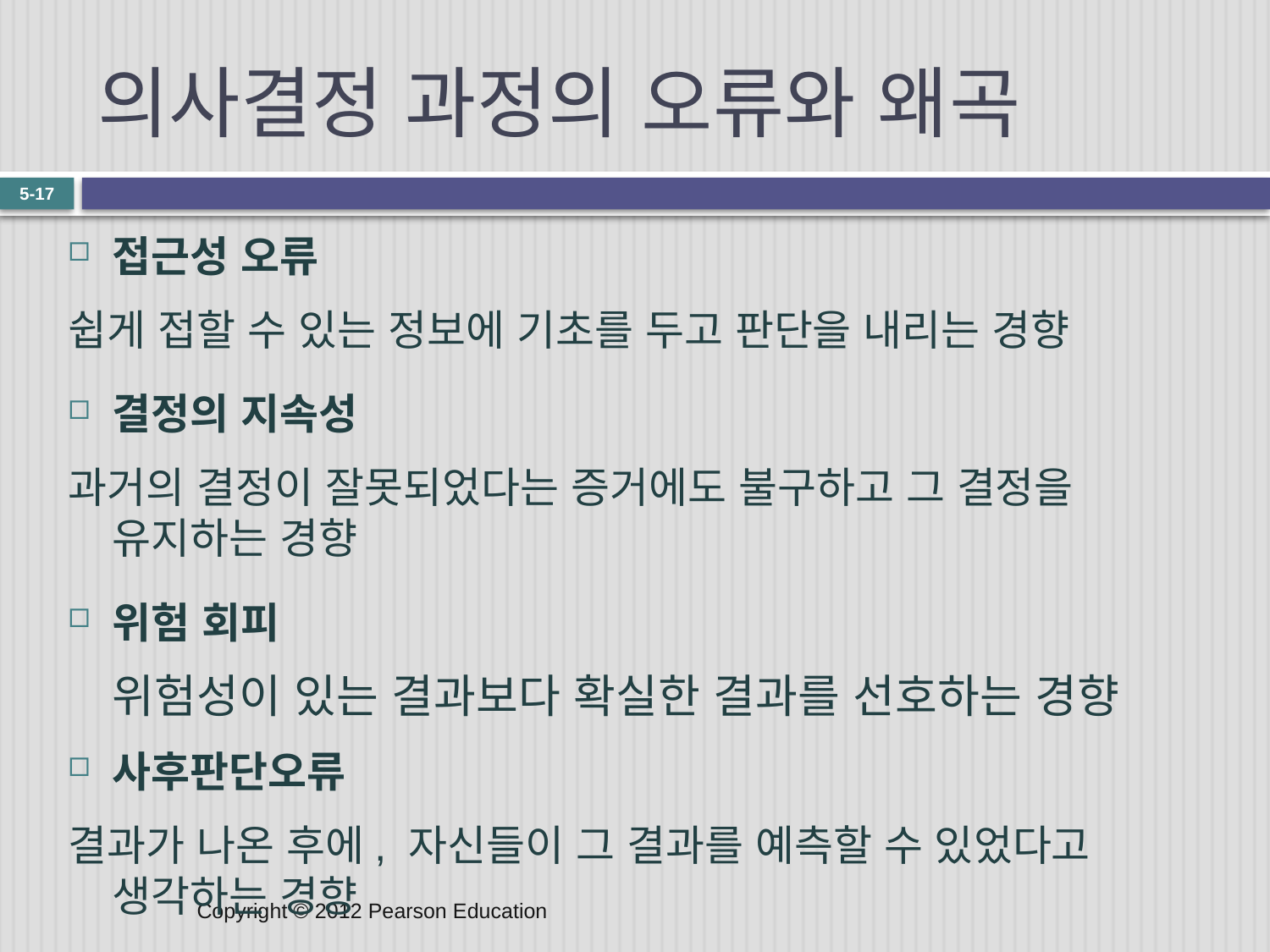

# 의사결정 과정의 오류와 왜곡
5-17
접근성 오류
쉽게 접할 수 있는 정보에 기초를 두고 판단을 내리는 경향
결정의 지속성
과거의 결정이 잘못되었다는 증거에도 불구하고 그 결정을 유지하는 경향
위험 회피
위험성이 있는 결과보다 확실한 결과를 선호하는 경향
사후판단오류
결과가 나온 후에, 자신들이 그 결과를 예측할 수 있었다고 생각하는 경향